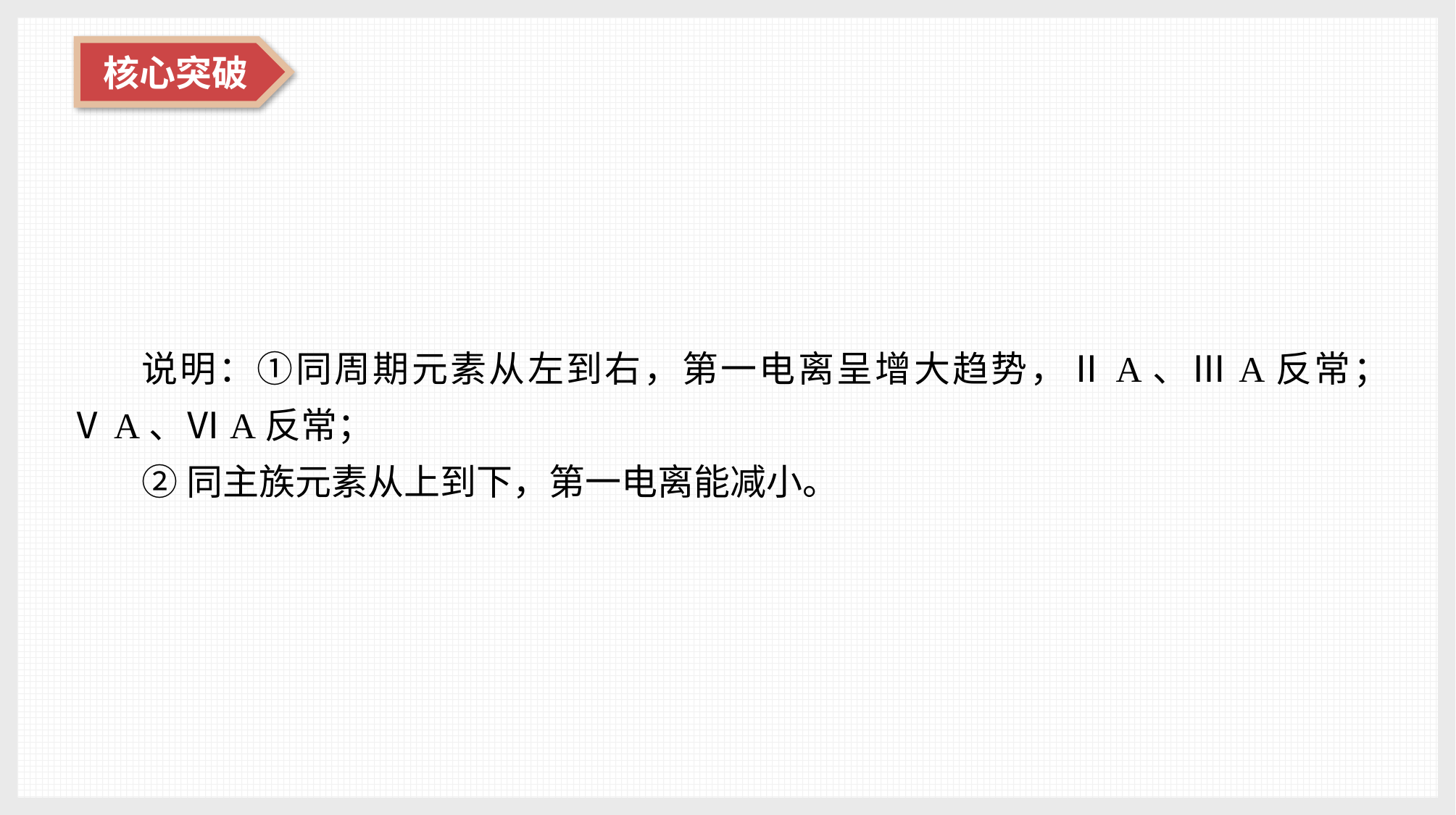

说明：①同周期元素从左到右，第一电离呈增大趋势，ⅡA、ⅢA反常；ⅤA、ⅥA反常；
②同主族元素从上到下，第一电离能减小。